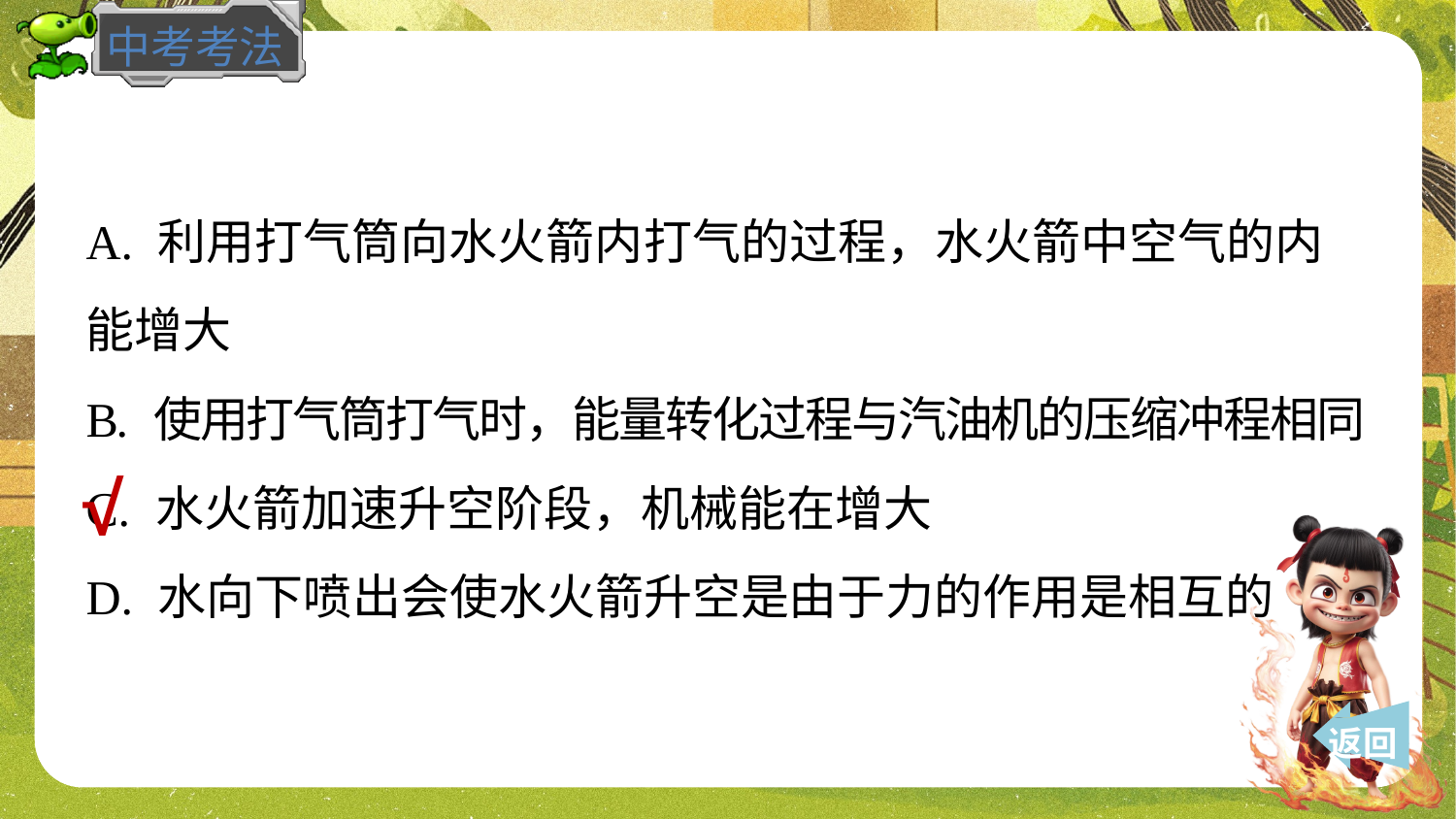

A. 利用打气筒向水火箭内打气的过程，水火箭中空气的内
能增大
B. 使用打气筒打气时，能量转化过程与汽油机的压缩冲程相同
C. 水火箭加速升空阶段，机械能在增大
D. 水向下喷出会使水火箭升空是由于力的作用是相互的
√
 返回